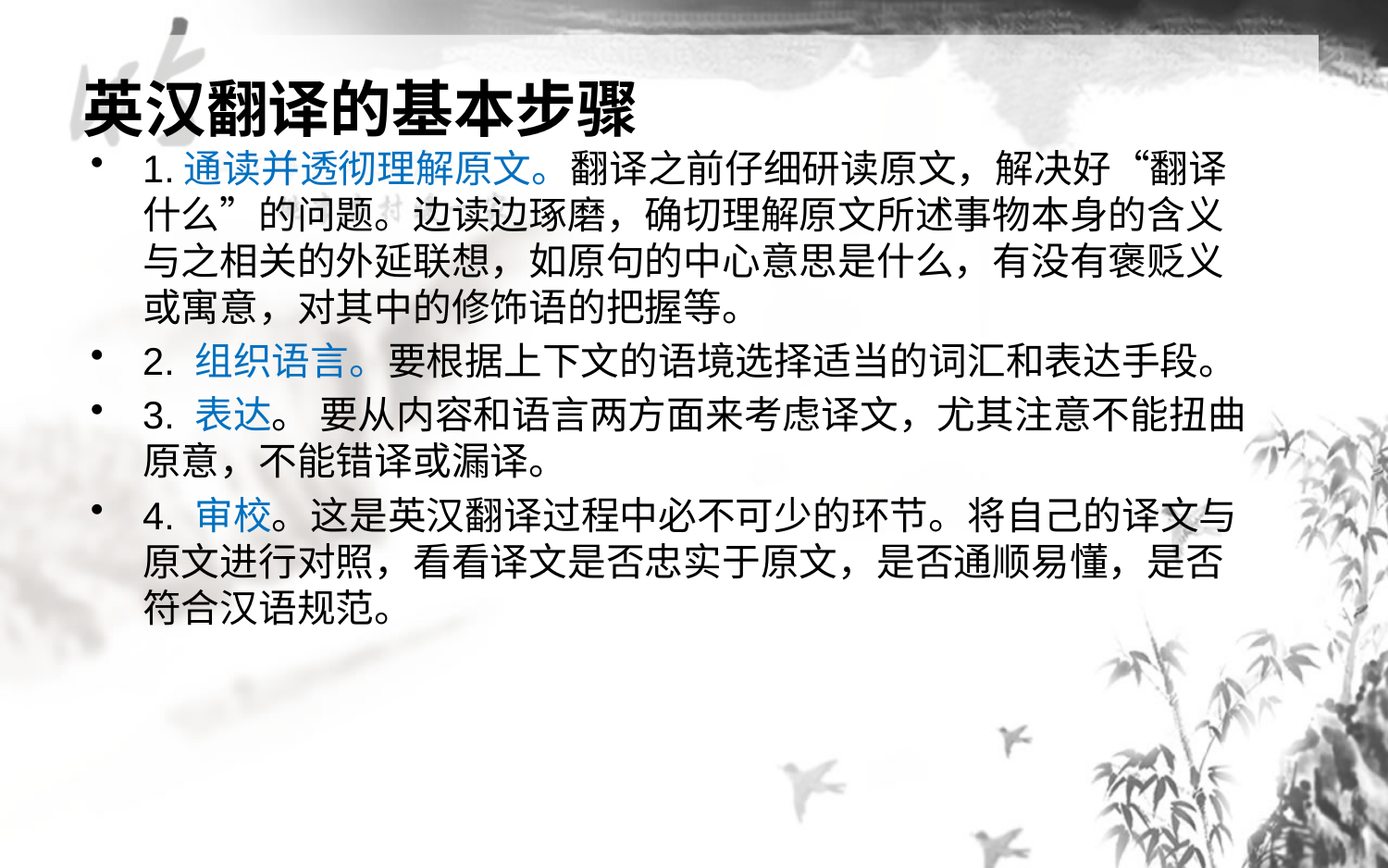

# 英汉翻译的基本步骤
1.通读并透彻理解原文。翻译之前仔细研读原文，解决好“翻译什么”的问题。边读边琢磨，确切理解原文所述事物本身的含义与之相关的外延联想，如原句的中心意思是什么，有没有褒贬义或寓意，对其中的修饰语的把握等。
2. 组织语言。要根据上下文的语境选择适当的词汇和表达手段。
3. 表达。 要从内容和语言两方面来考虑译文，尤其注意不能扭曲原意，不能错译或漏译。
4. 审校。这是英汉翻译过程中必不可少的环节。将自己的译文与原文进行对照，看看译文是否忠实于原文，是否通顺易懂，是否符合汉语规范。